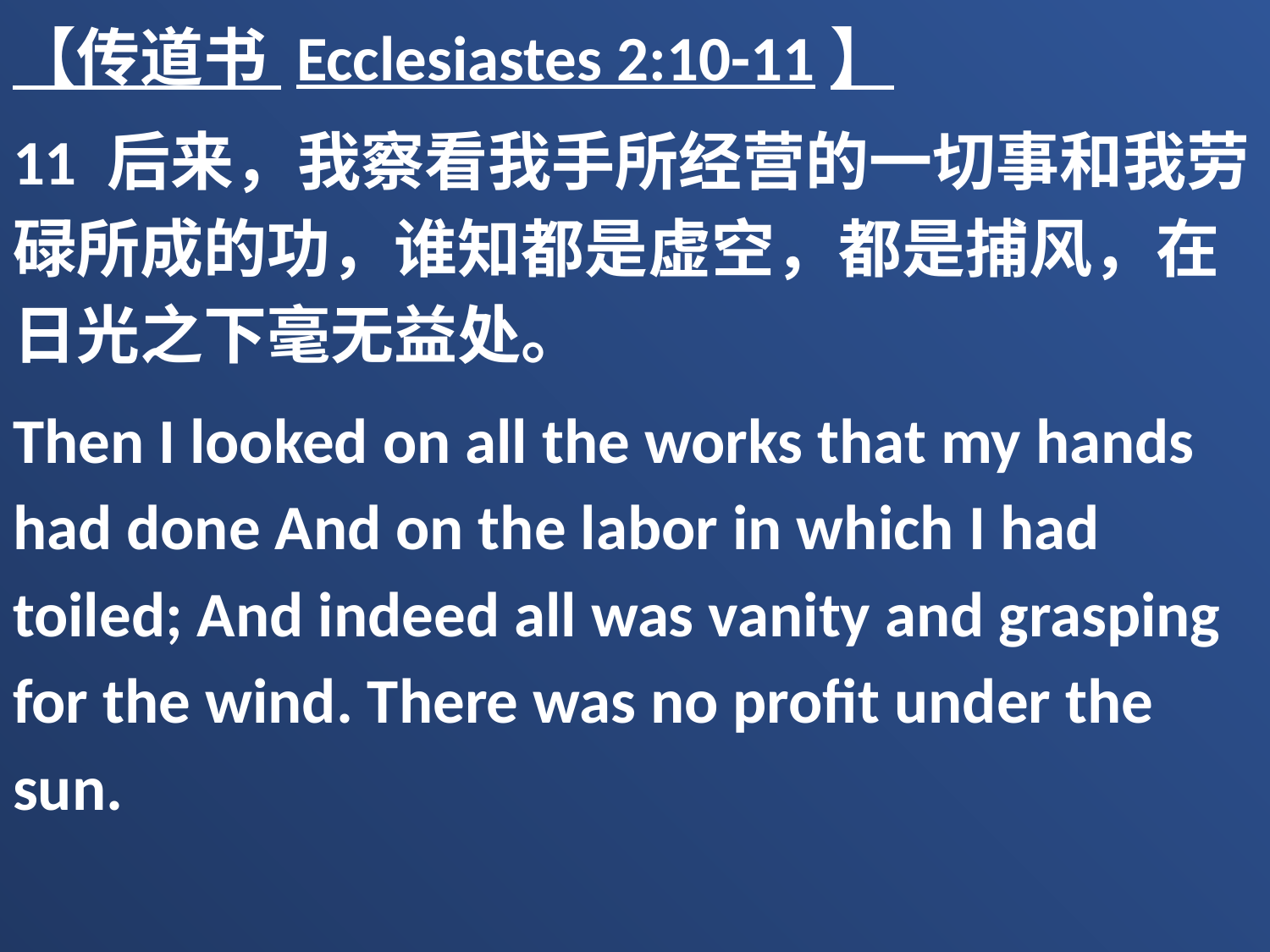

【传道书 Ecclesiastes 2:10-11】
11 后来，我察看我手所经营的一切事和我劳碌所成的功，谁知都是虚空，都是捕风，在日光之下毫无益处。
Then I looked on all the works that my hands had done And on the labor in which I had toiled; And indeed all was vanity and grasping for the wind. There was no profit under the sun.